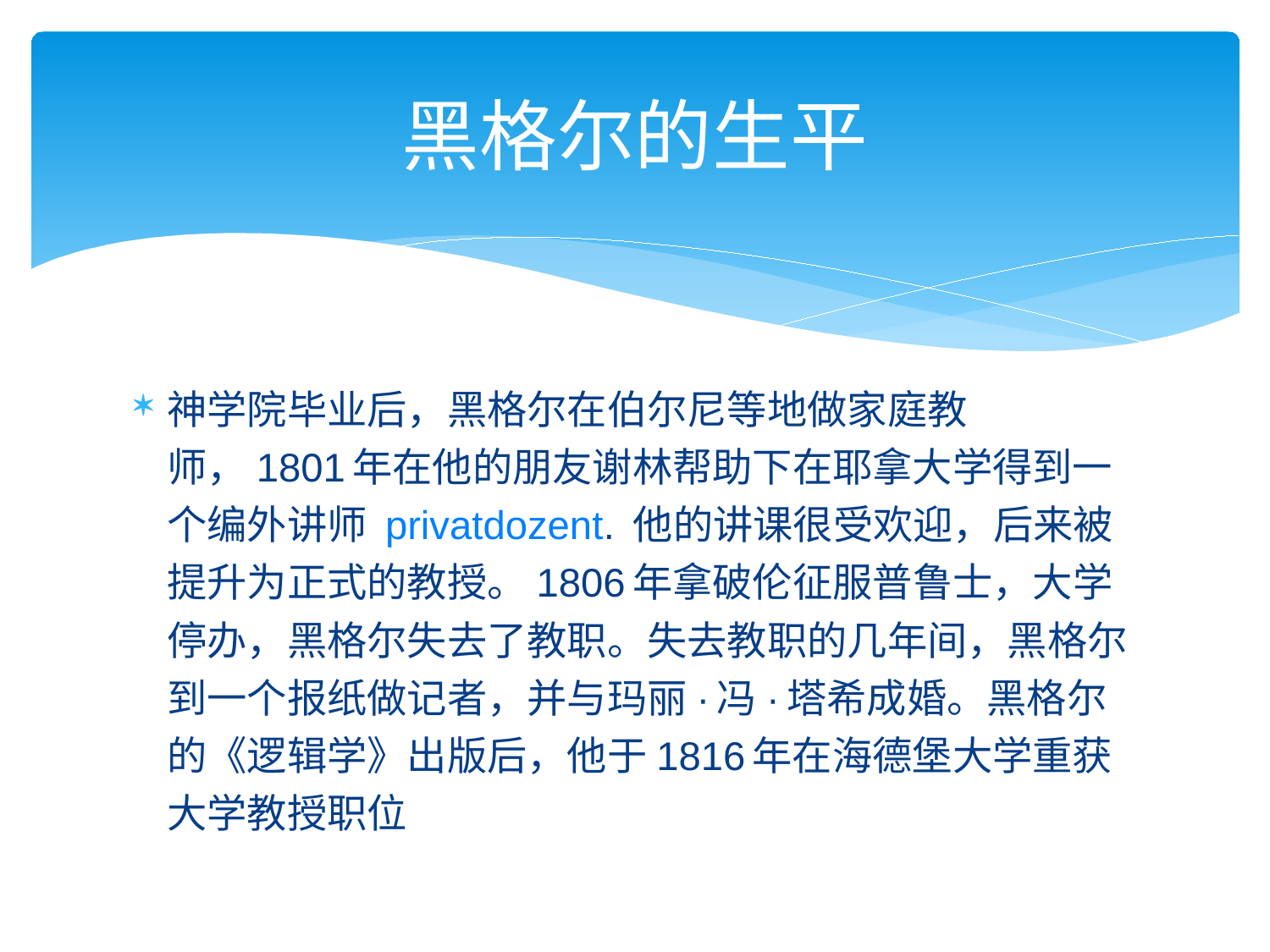

# 黑格尔的生平
神学院毕业后，黑格尔在伯尔尼等地做家庭教师，1801年在他的朋友谢林帮助下在耶拿大学得到一个编外讲师 privatdozent. 他的讲课很受欢迎，后来被提升为正式的教授。1806年拿破伦征服普鲁士，大学停办，黑格尔失去了教职。失去教职的几年间，黑格尔到一个报纸做记者，并与玛丽·冯·塔希成婚。黑格尔的《逻辑学》出版后，他于1816年在海德堡大学重获大学教授职位